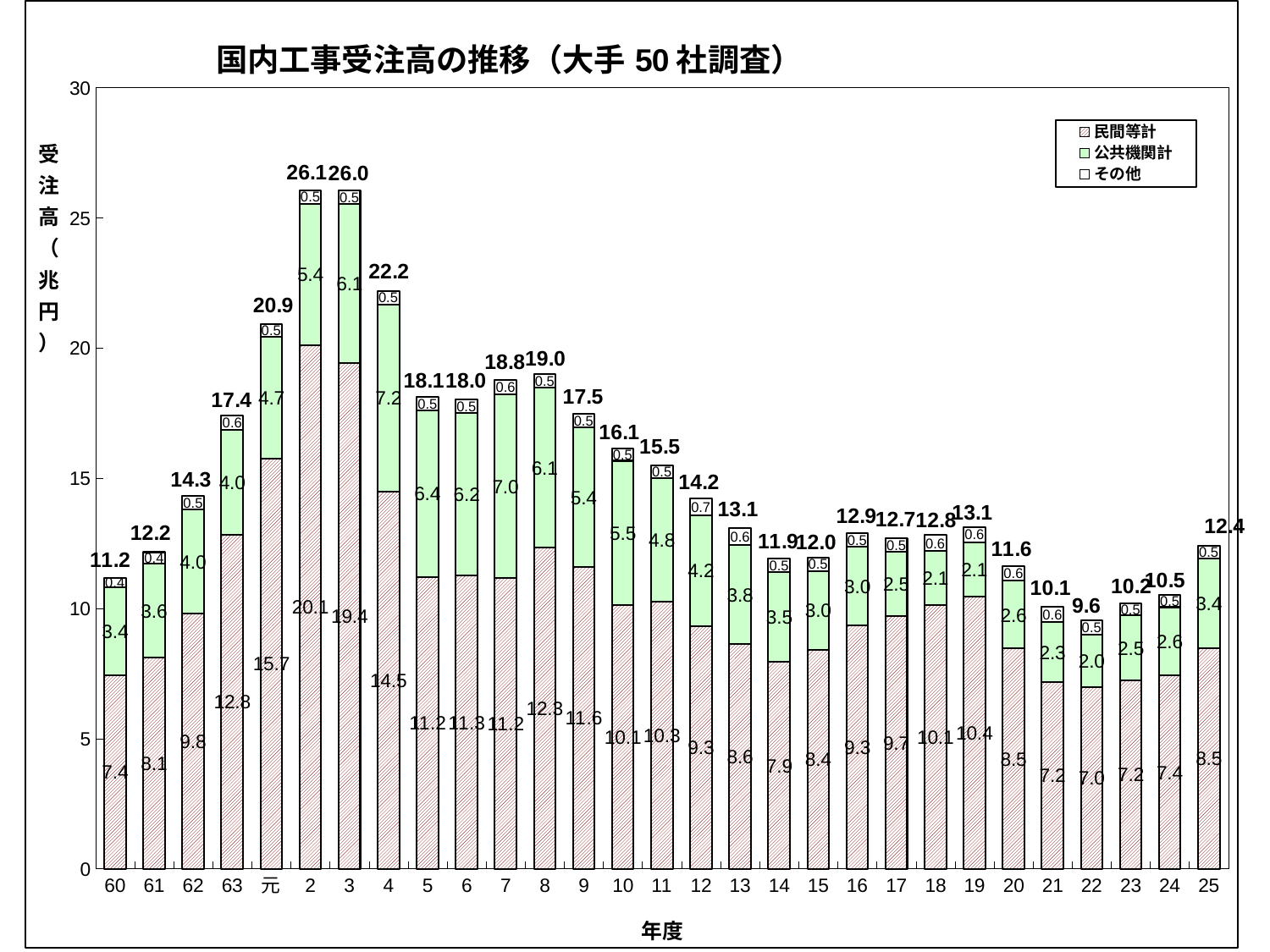

### Chart: 国内工事受注高の推移（大手50社調査）

| Category | 民間等計 | 公共機関計 | その他 |  |  |
|---|---|---|---|---|---|
| 60 | 7.430665 | 3.370335 | 0.382869 | 11.183869 | None |
| 61 | 8.098964 | 3.620687 | 0.442269 | 12.16192 | None |
| 62 | 9.794418 | 4.017638 | 0.502316 | 14.314372 | None |
| 63 | 12.82844 | 4.020206 | 0.558408 | 17.407054 | None |
| 元 | 15.743811 | 4.694544 | 0.494204 | 20.932559 | None |
| 2 | 20.109434 | 5.437635 | 0.522494 | 26.069563 | None |
| 3 | 19.41957 | 6.113998 | 0.514219 | 26.047787 | None |
| 4 | 14.487237 | 7.183538 | 0.533138 | 22.203913 | None |
| 5 | 11.204637 | 6.413078 | 0.505745 | 18.12346 | None |
| 6 | 11.256031 | 6.236716 | 0.547409 | 18.040156 | None |
| 7 | 11.167409 | 7.044248 | 0.560598 | 18.772255 | None |
| 8 | 12.331428 | 6.139152 | 0.543144 | 19.013724 | None |
| 9 | 11.590051 | 5.35951 | 0.515997 | 17.465558 | None |
| 10 | 10.141023 | 5.531071 | 0.471798 | 16.143892 | None |
| 11 | 10.268825 | 4.751434 | 0.469548 | 15.489807 | None |
| 12 | 9.32580036543775 | 4.244100213907 | 0.6587247651 | 14.22862534444475 | None |
| 13 | 8.629039959682702 | 3.82035600721825 | 0.6289803841531 | 13.07837635105405 | None |
| 14 | 7.9428050163257495 | 3.45572773767785 | 0.5248924046048501 | 11.923425158608449 | None |
| 15 | 8.4022110271755 | 3.0399685334299997 | 0.510062017308 | 11.952241577913501 | None |
| 16 | 9.3480639199774 | 3.0111439610970003 | 0.521990963216 | 12.881198844290399 | None |
| 17 | 9.696030178704351 | 2.4737511890435004 | 0.529299076606 | 12.699080444353848 | None |
| 18 | 10.119670253660699 | 2.0866954883355002 | 0.606464968414 | 12.8128307104102 | None |
| 19 | 10.44717549280075 | 2.1030886020820003 | 0.581467624804 | 13.13173171968675 | None |
| 20 | 8.4602998515669 | 2.5976518391699996 | 0.580441035929 | 11.638392726665899 | None |
| 21 | 7.167600876122549 | 2.3082376429538 | 0.575392029915 | 10.05123054899135 | None |
| 22 | 6.9802128682034 | 2.02805002354345 | 0.546511913591 | 9.55477480533785 | None |
| 23 | 7.23670237571265 | 2.4883765842469 | 0.470804822988 | 10.195883782947549 | None |
| 24 | 7.425835372560551 | 2.6212823236316 | 0.481276668909 | 10.528394365101152 | None |
| 25 | 8.482778540445398 | 3.439060977589 | 0.47896173061999997 | 12.4008012486544 | None |